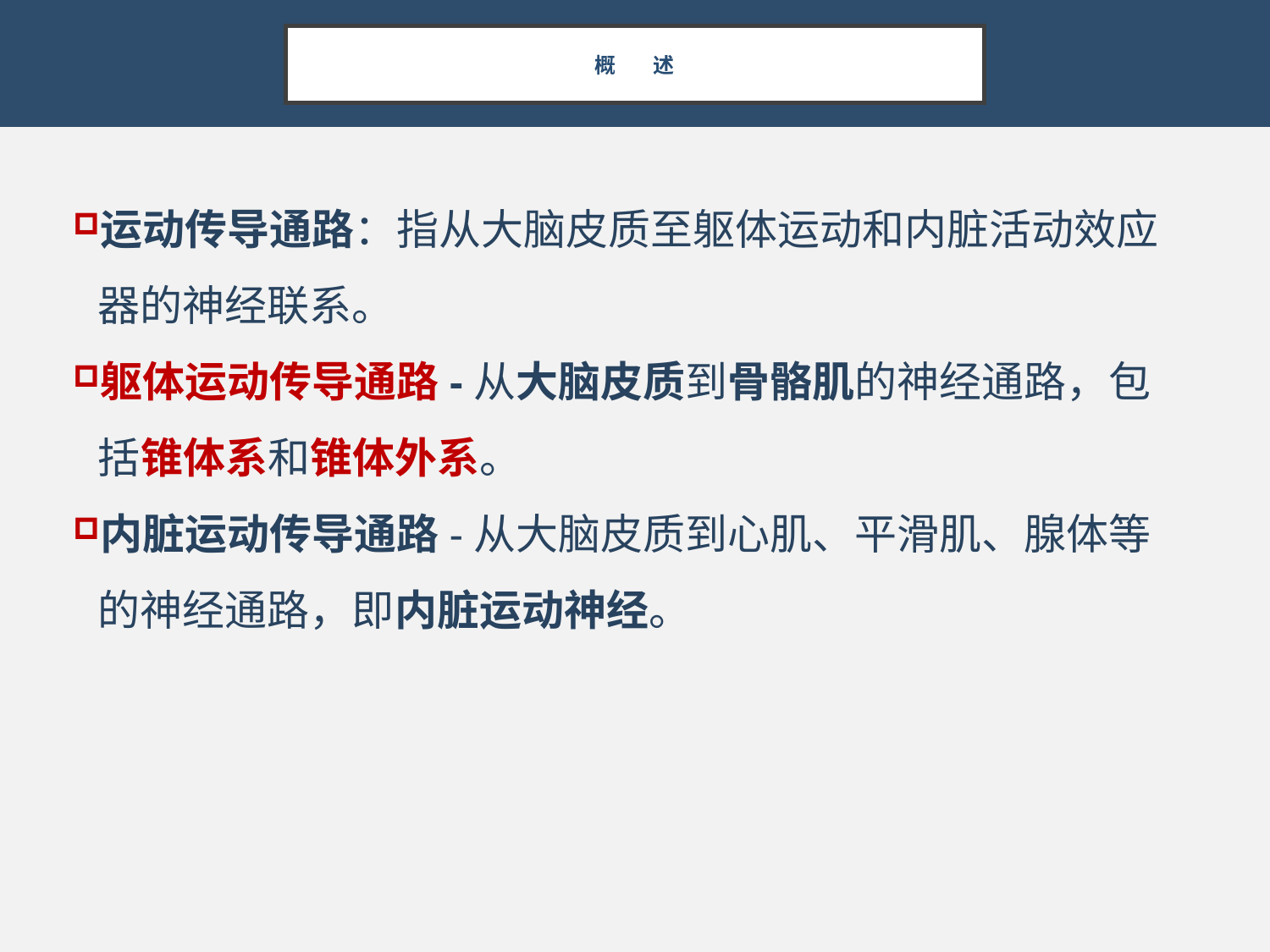

# 概    述
运动传导通路：指从大脑皮质至躯体运动和内脏活动效应器的神经联系。
躯体运动传导通路-从大脑皮质到骨骼肌的神经通路，包括锥体系和锥体外系。
内脏运动传导通路-从大脑皮质到心肌、平滑肌、腺体等的神经通路，即内脏运动神经。